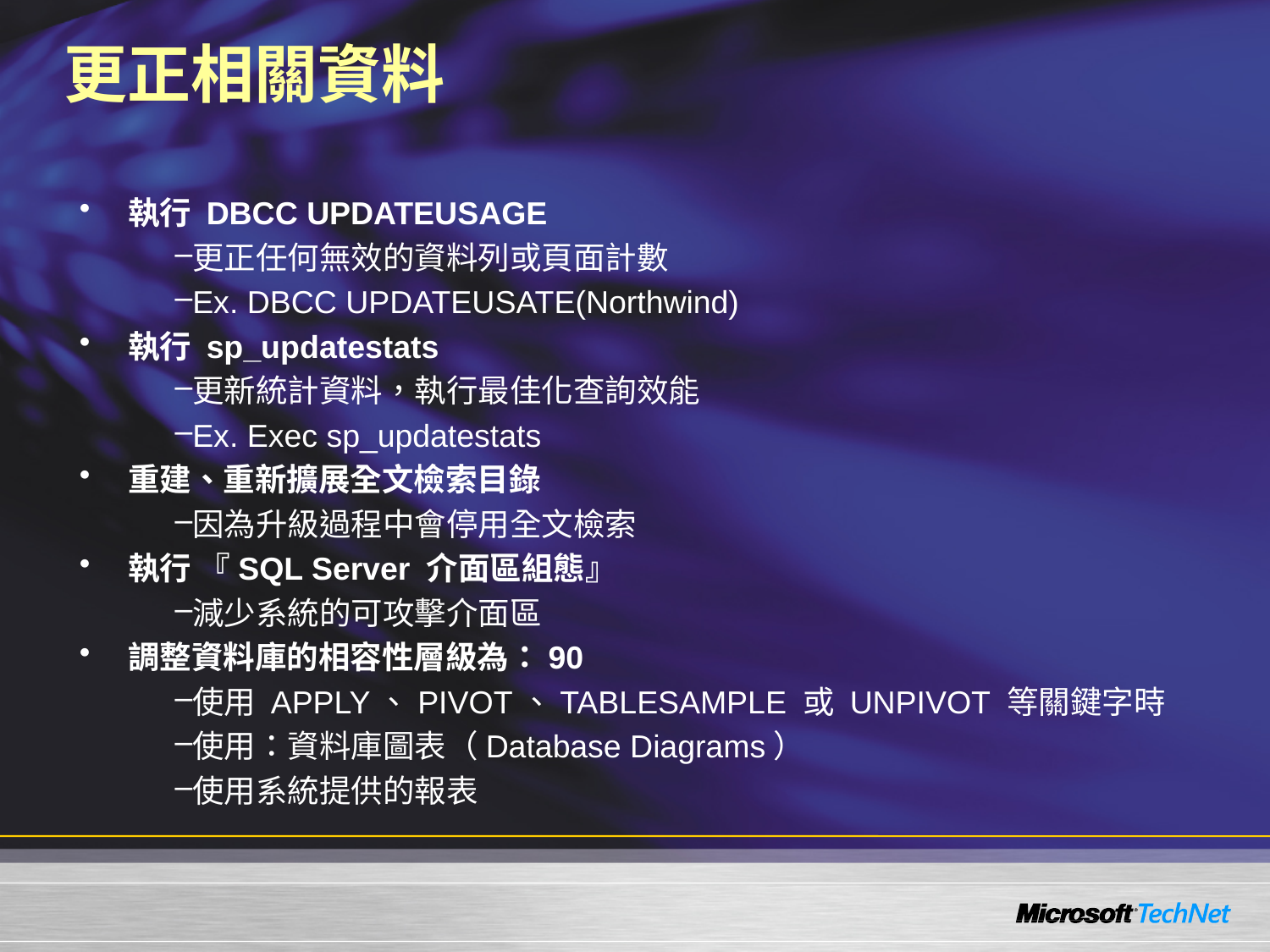

# 更正相關資料
執行 DBCC UPDATEUSAGE
更正任何無效的資料列或頁面計數
Ex. DBCC UPDATEUSATE(Northwind)
執行 sp_updatestats
更新統計資料，執行最佳化查詢效能
Ex. Exec sp_updatestats
重建、重新擴展全文檢索目錄
因為升級過程中會停用全文檢索
執行 『SQL Server 介面區組態』
減少系統的可攻擊介面區
調整資料庫的相容性層級為：90
使用 APPLY、PIVOT、TABLESAMPLE 或 UNPIVOT 等關鍵字時
使用：資料庫圖表（Database Diagrams）
使用系統提供的報表